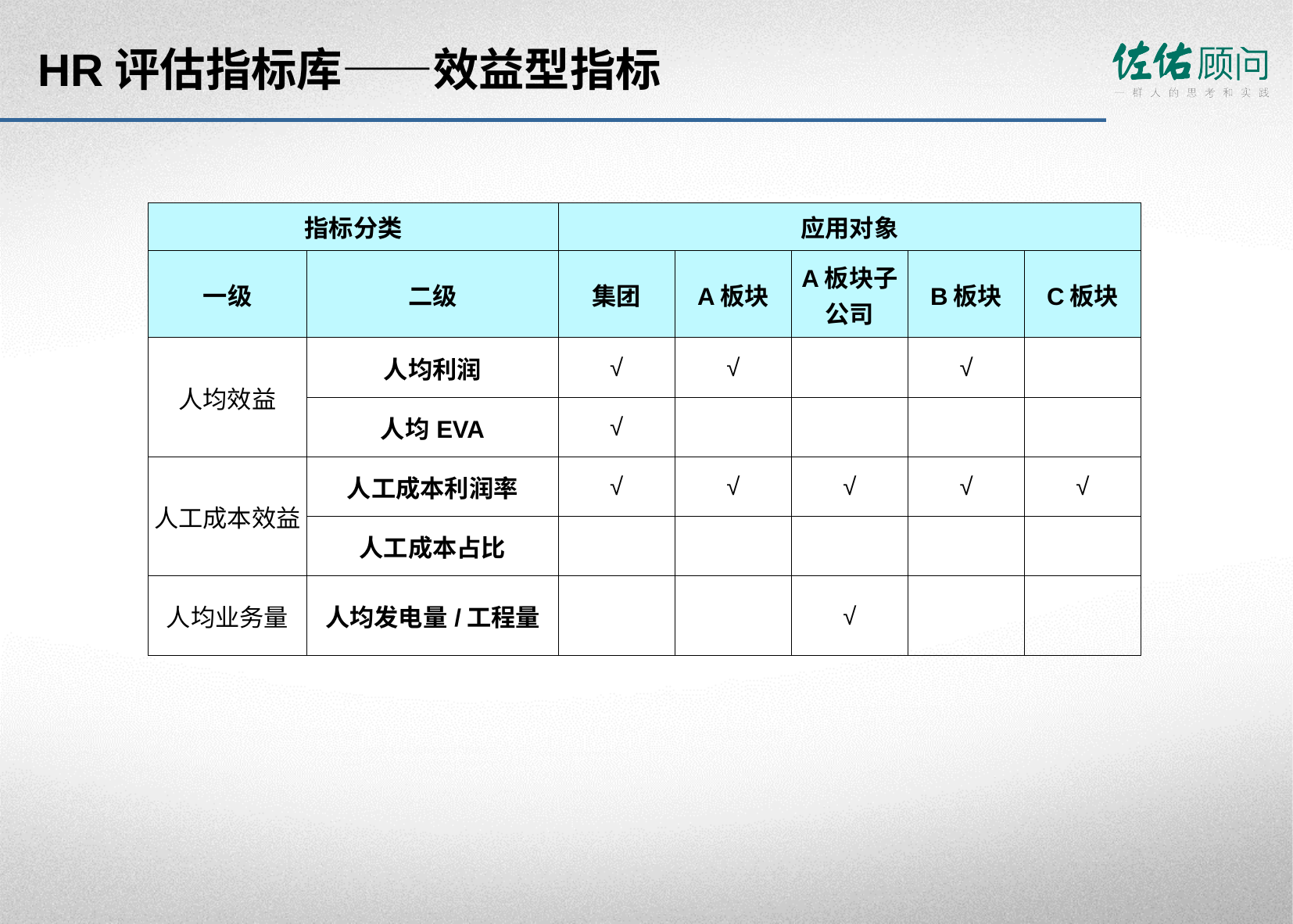

# HR评估指标库——效益型指标
| 指标分类 |  | 应用对象 |  |  |  |  |
| --- | --- | --- | --- | --- | --- | --- |
| 一级 | 二级 | 集团 | A板块 | A板块子公司 | B板块 | C板块 |
| 人均效益 | 人均利润 | √ | √ |  | √ |  |
|  | 人均EVA | √ |  |  |  |  |
| 人工成本效益 | 人工成本利润率 | √ | √ | √ | √ | √ |
|  | 人工成本占比 |  |  |  |  |  |
| 人均业务量 | 人均发电量/工程量 |  |  | √ |  |  |